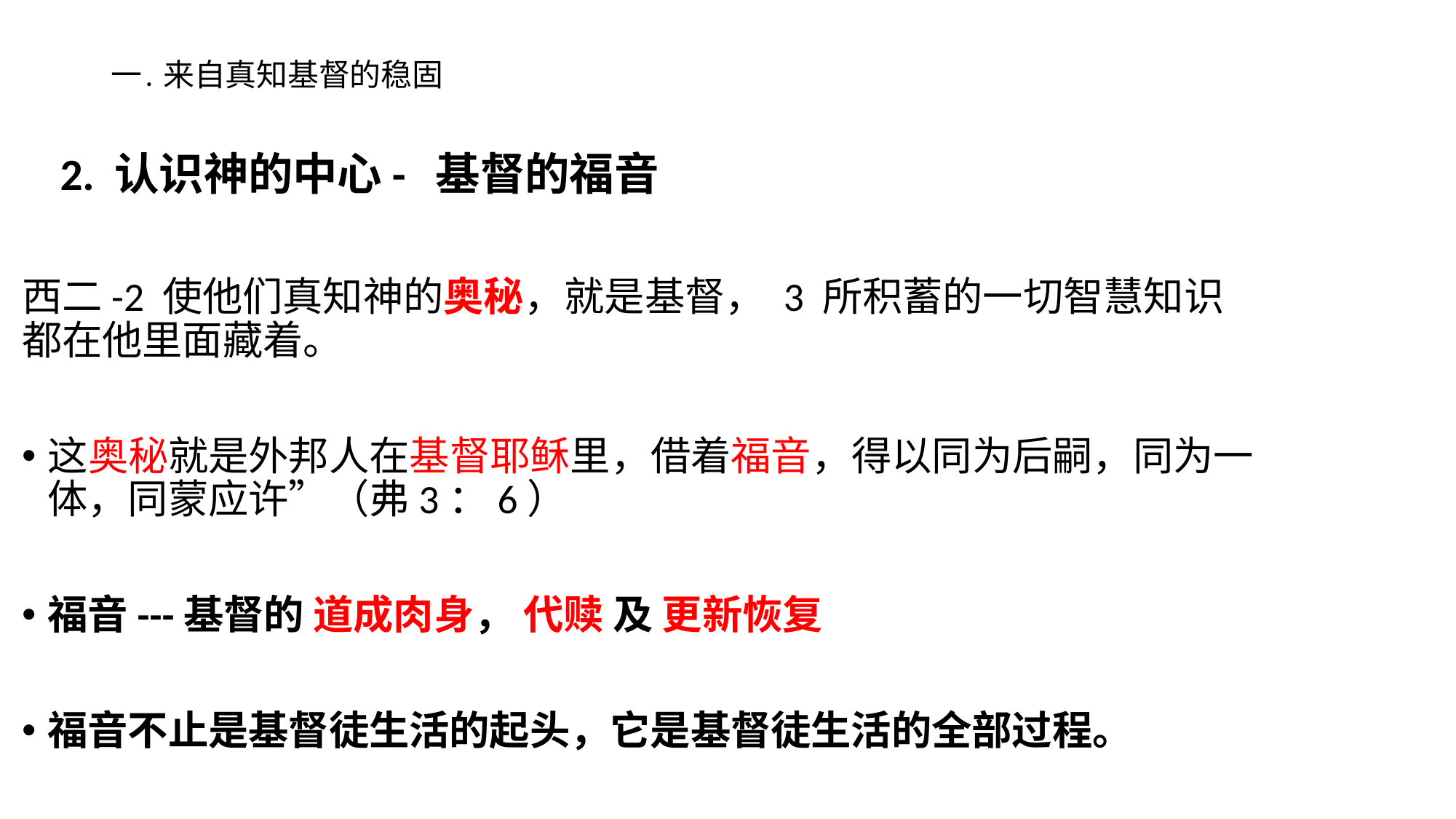

# 一. 来自真知基督的稳固
    2. 认识神的中心-  基督的福音

西二-2 使他们真知神的奥秘，就是基督， 3 所积蓄的一切智慧知识都在他里面藏着。

这奥秘就是外邦人在基督耶稣里，借着福音，得以同为后嗣，同为一体，同蒙应许”（弗3：6）

福音---基督的 道成肉身， 代赎 及 更新恢复

福音不止是基督徒生活的起头，它是基督徒生活的全部过程。